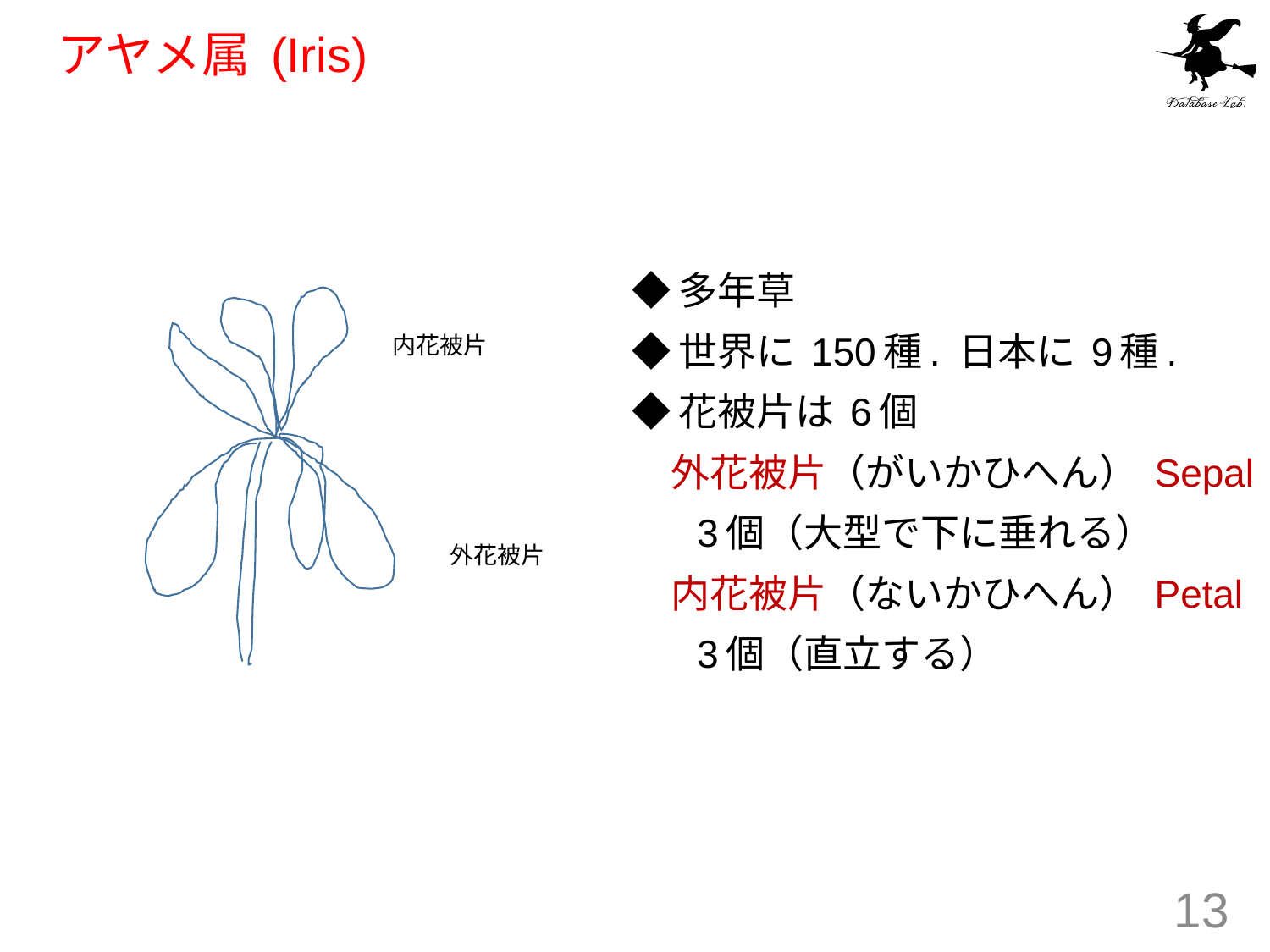

# アヤメ属 (Iris)
◆多年草
◆世界に 150種. 日本に 9種.
◆花被片は 6個
　外花被片（がいかひへん） Sepal
      3個（大型で下に垂れる）
　内花被片（ないかひへん） Petal
      3個（直立する）

内花被片

外花被片
13